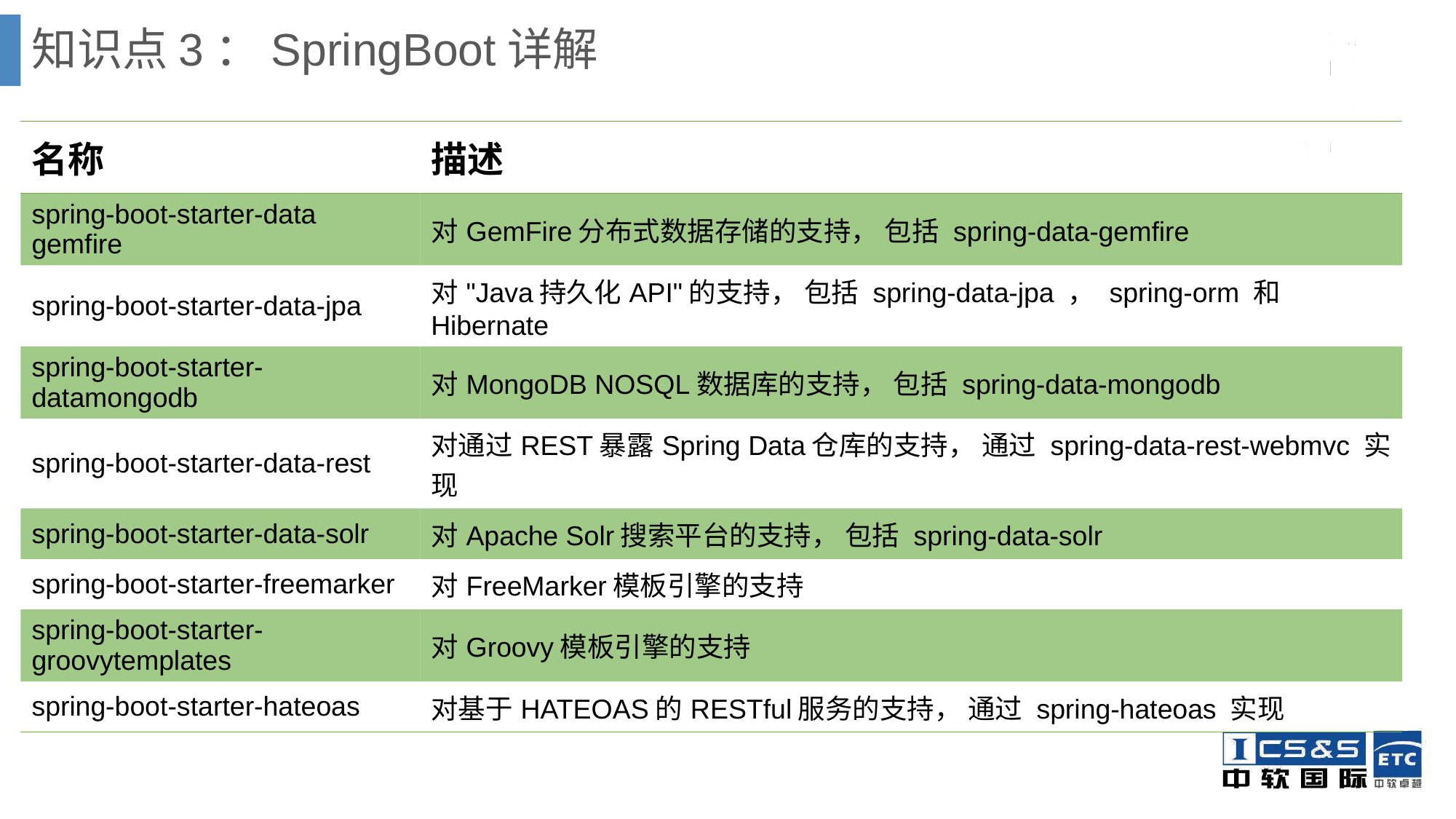

# 知识点3：SpringBoot详解
| 名称 | 描述 |
| --- | --- |
| spring-boot-starter-data gemfire | 对GemFire分布式数据存储的支持， 包括 spring-data-gemfire |
| spring-boot-starter-data-jpa | 对"Java持久化API"的支持， 包括 spring-data-jpa ， spring-orm 和Hibernate |
| spring-boot-starter-datamongodb | 对MongoDB NOSQL数据库的支持， 包括 spring-data-mongodb |
| spring-boot-starter-data-rest | 对通过REST暴露Spring Data仓库的支持， 通过 spring-data-rest-webmvc 实现 |
| spring-boot-starter-data-solr | 对Apache Solr搜索平台的支持， 包括 spring-data-solr |
| spring-boot-starter-freemarker | 对FreeMarker模板引擎的支持 |
| spring-boot-starter-groovytemplates | 对Groovy模板引擎的支持 |
| spring-boot-starter-hateoas | 对基于HATEOAS的RESTful服务的支持， 通过 spring-hateoas 实现 |